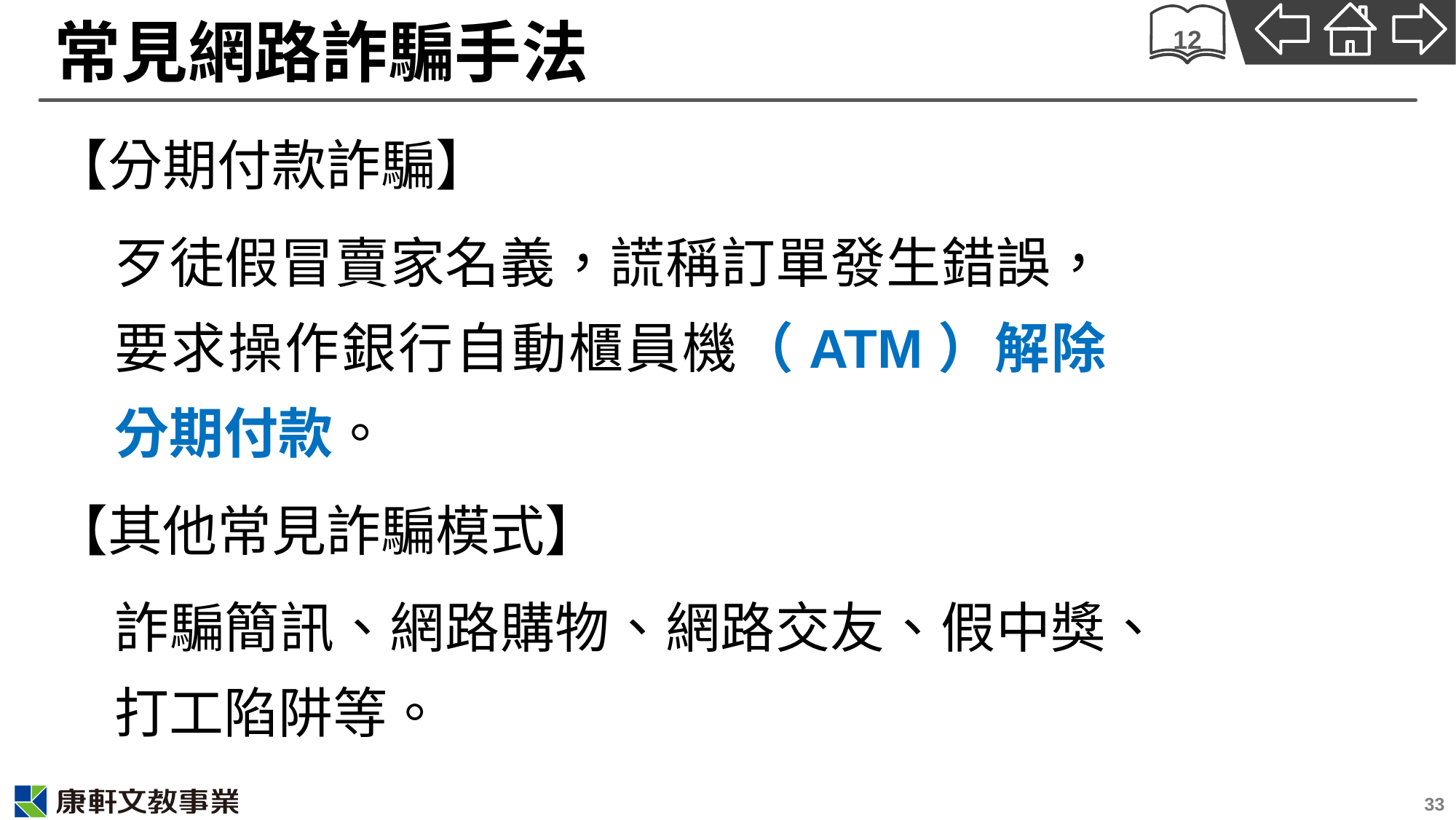

# 常見網路詐騙手法
12
【分期付款詐騙】
歹徒假冒賣家名義，謊稱訂單發生錯誤，要求操作銀行自動櫃員機（ATM）解除分期付款。
【其他常見詐騙模式】
詐騙簡訊、網路購物、網路交友、假中獎、打工陷阱等。

33